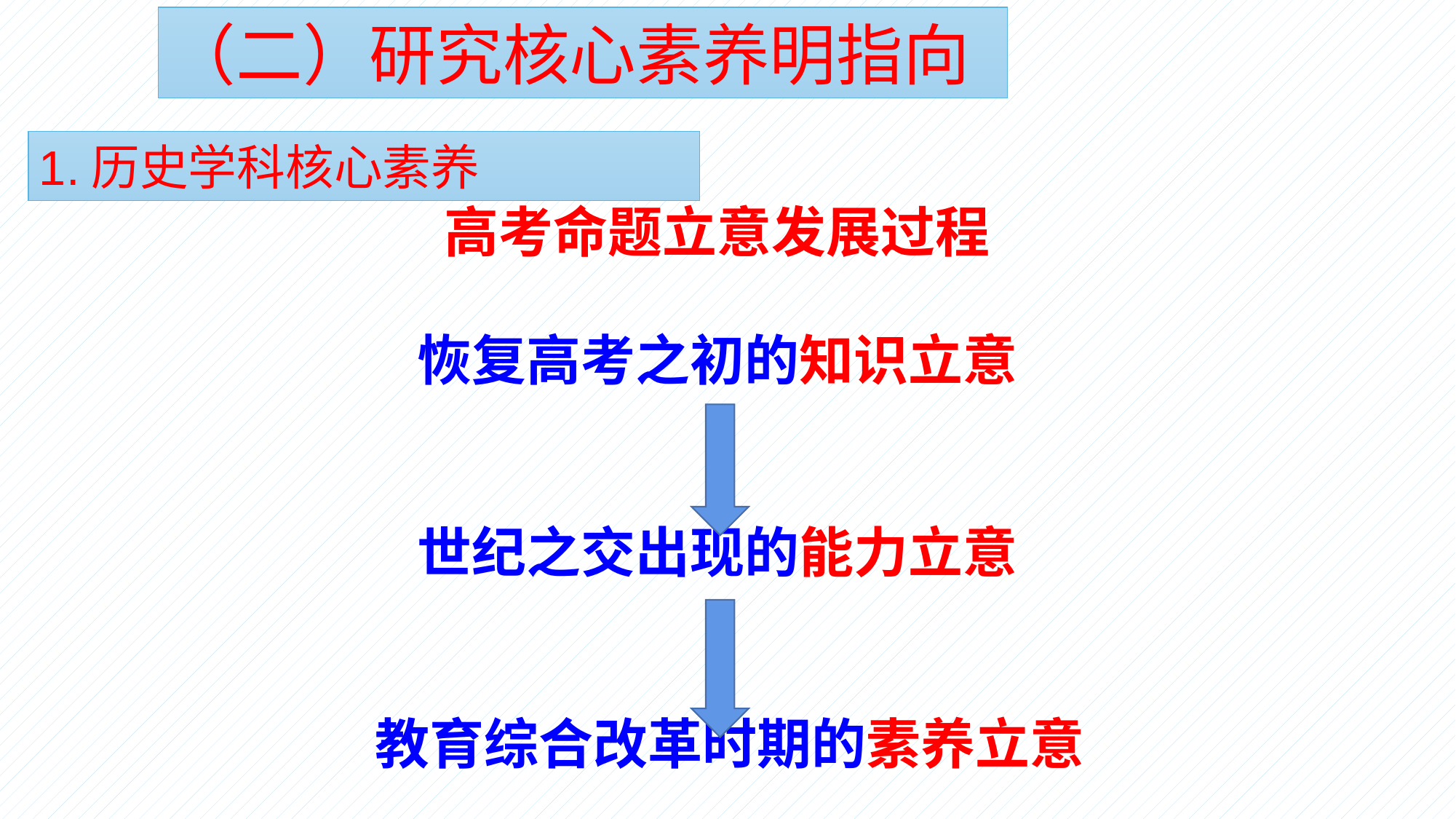

（二）研究核心素养明指向
1.历史学科核心素养
高考命题立意发展过程

恢复高考之初的知识立意

世纪之交出现的能力立意

 教育综合改革时期的素养立意